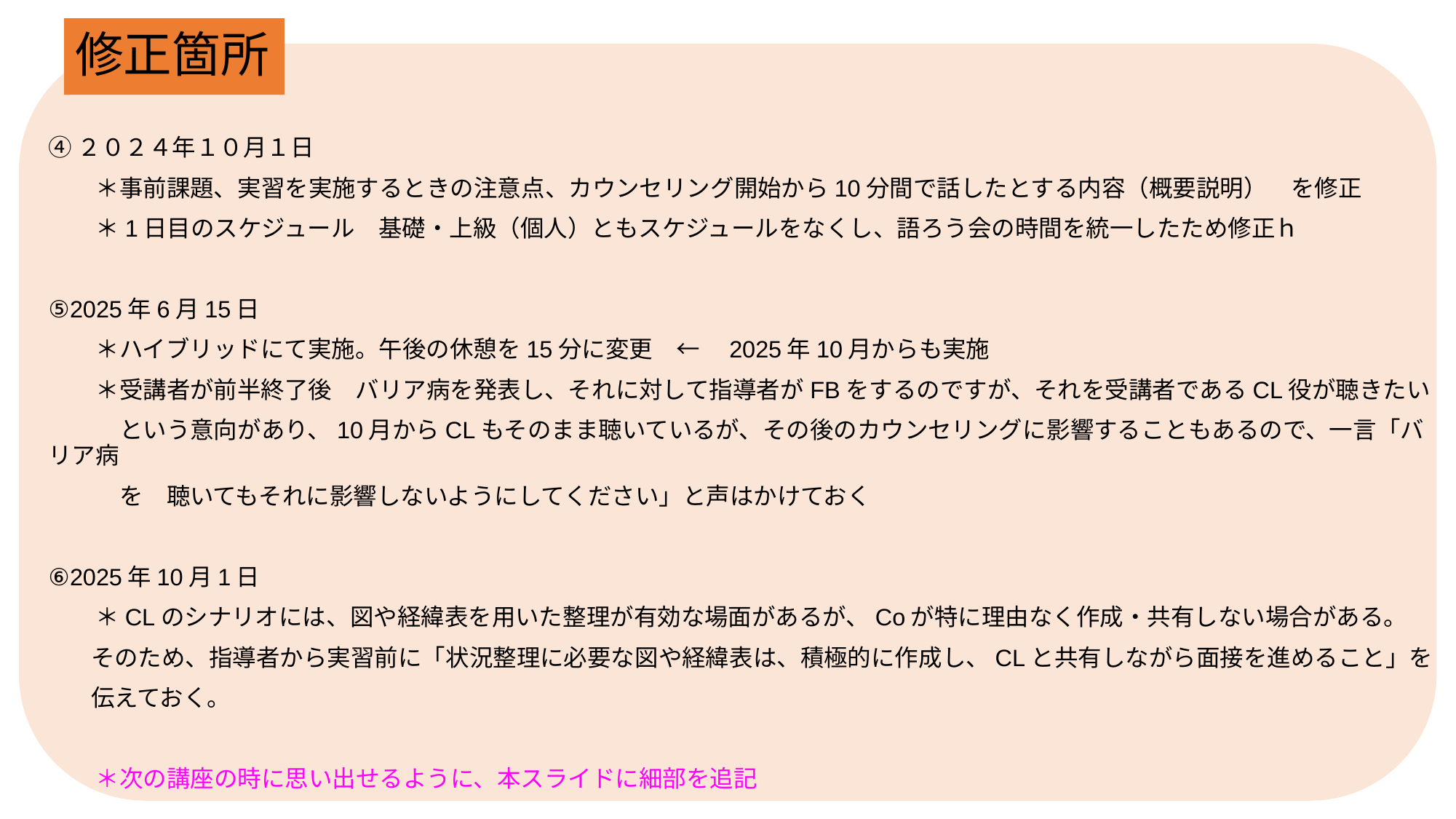

# 修正箇所

④２０２４年１０月１日
　　＊事前課題、実習を実施するときの注意点、カウンセリング開始から10分間で話したとする内容（概要説明）　を修正
　　＊1日目のスケジュール　基礎・上級（個人）ともスケジュールをなくし、語ろう会の時間を統一したため修正ｈ

⑤2025年6月15日
　　＊ハイブリッドにて実施。午後の休憩を15分に変更　←　2025年10月からも実施
　　＊受講者が前半終了後　バリア病を発表し、それに対して指導者がFBをするのですが、それを受講者であるCL役が聴きたい
　　　という意向があり、10月からCLもそのまま聴いているが、その後のカウンセリングに影響することもあるので、一言「バリア病
　　　を　聴いてもそれに影響しないようにしてください」と声はかけておく

⑥2025年10月1日
　　＊CLのシナリオには、図や経緯表を用いた整理が有効な場面があるが、Coが特に理由なく作成・共有しない場合がある。
       そのため、指導者から実習前に「状況整理に必要な図や経緯表は、積極的に作成し、CLと共有しながら面接を進めること」を
       伝えておく。

　　＊次の講座の時に思い出せるように、本スライドに細部を追記